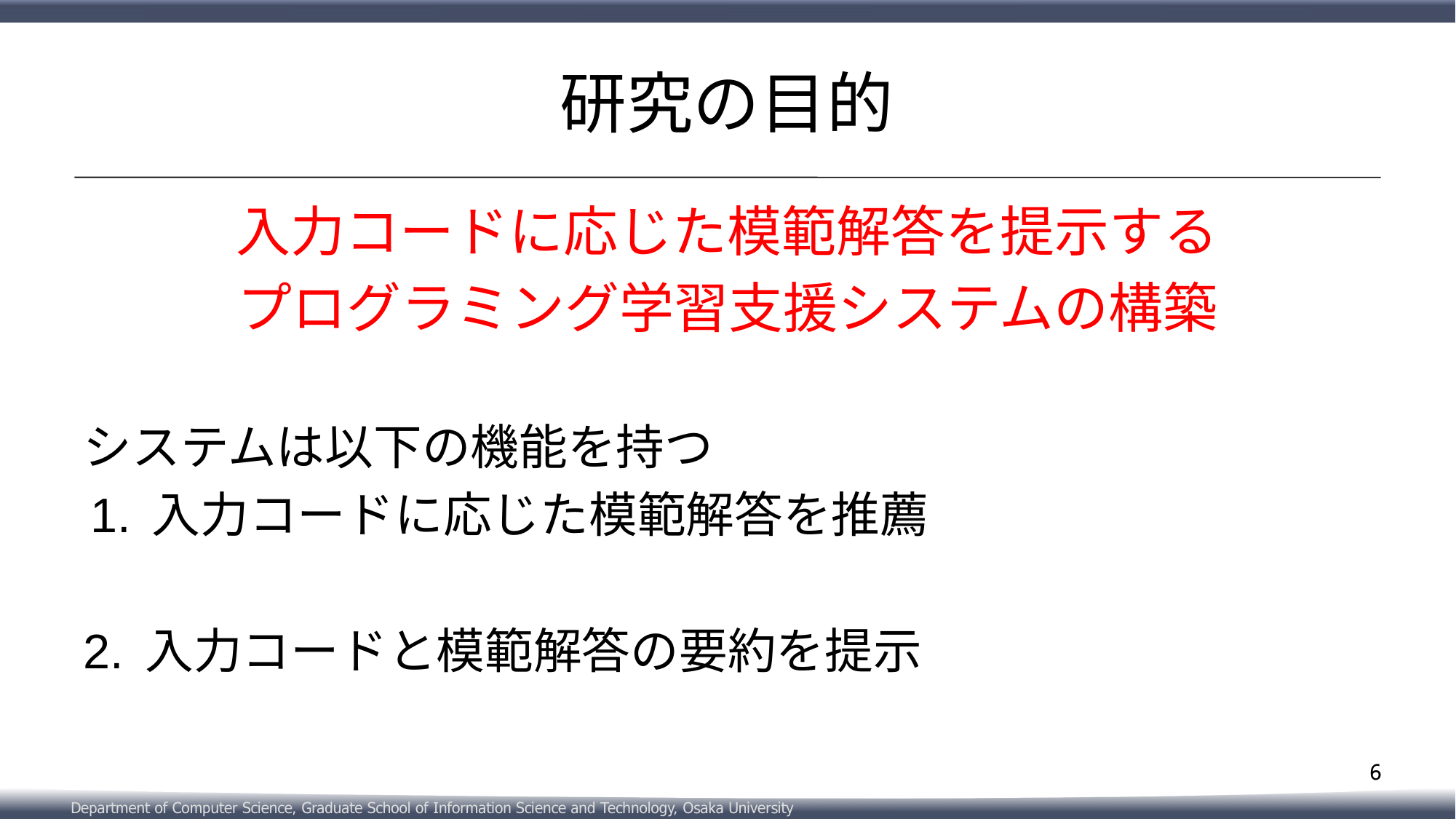

# 研究の目的
入力コードに応じた模範解答を提示する
プログラミング学習支援システムの構築

システムは以下の機能を持つ
入力コードに応じた模範解答を推薦

入力コードと模範解答の要約を提示
6